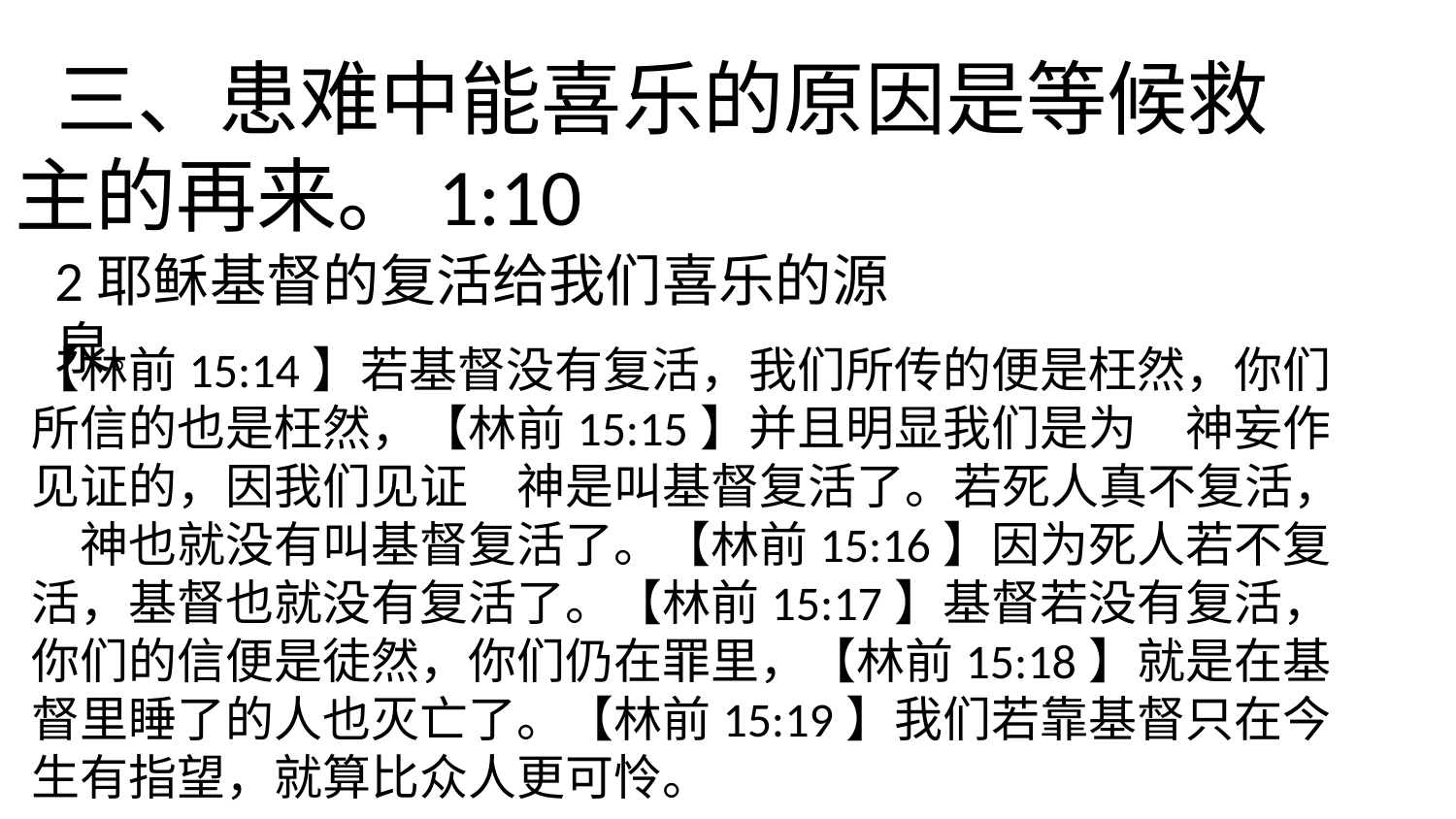

三、患难中能喜乐的原因是等候救主的再来。1:10
2耶稣基督的复活给我们喜乐的源泉。
【林前15:14】若基督没有复活，我们所传的便是枉然，你们所信的也是枉然，【林前15:15】并且明显我们是为　神妄作见证的，因我们见证　神是叫基督复活了。若死人真不复活，　神也就没有叫基督复活了。【林前15:16】因为死人若不复活，基督也就没有复活了。【林前15:17】基督若没有复活，你们的信便是徒然，你们仍在罪里，【林前15:18】就是在基督里睡了的人也灭亡了。【林前15:19】我们若靠基督只在今生有指望，就算比众人更可怜。